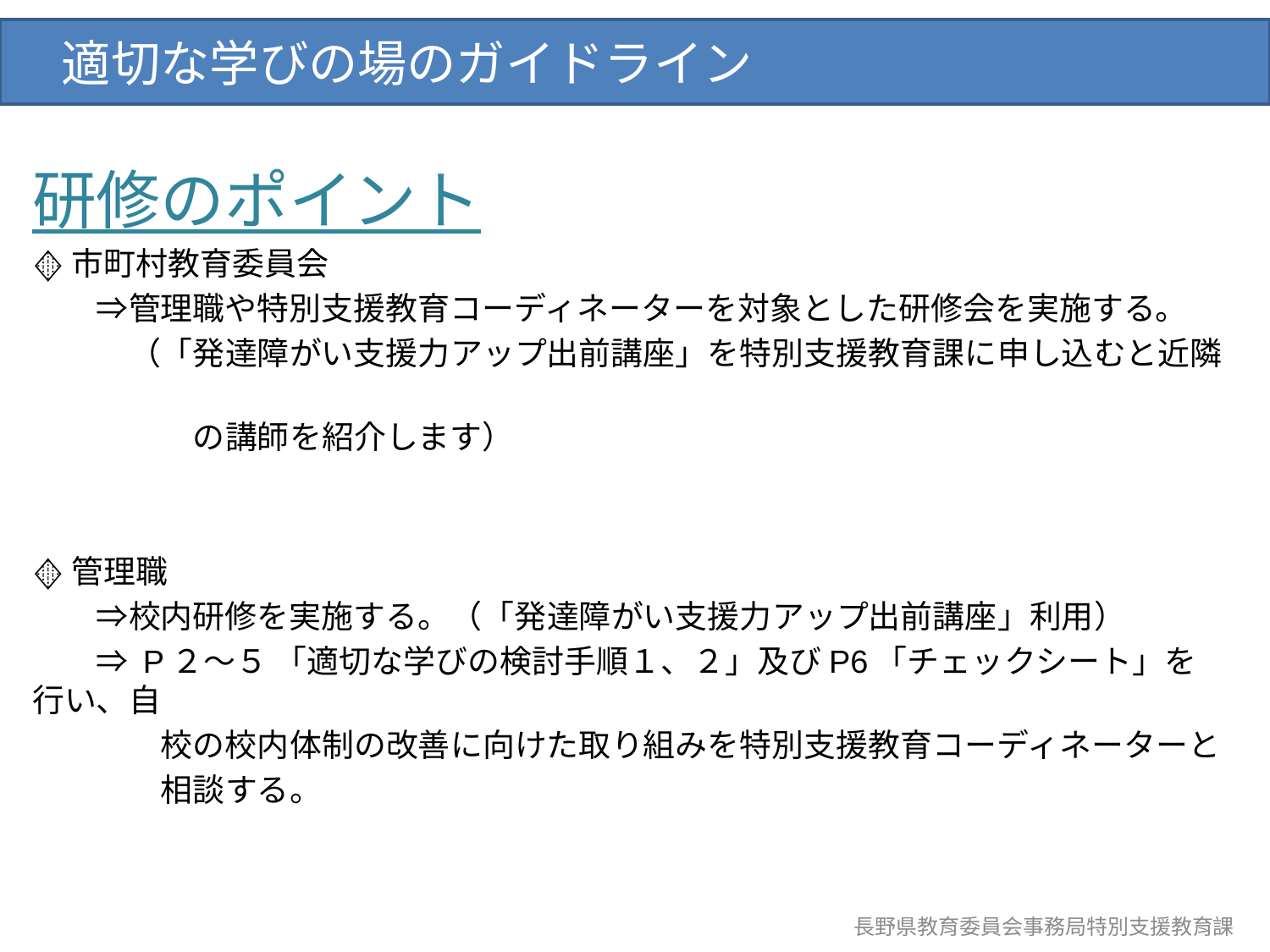

適切な学びの場のガイドライン
研修のポイント
🔶市町村教育委員会
　　⇒管理職や特別支援教育コーディネーターを対象とした研修会を実施する。
　　　（「発達障がい支援力アップ出前講座」を特別支援教育課に申し込むと近隣
　　　　　の講師を紹介します）

🔶管理職
　　⇒校内研修を実施する。（「発達障がい支援力アップ出前講座」利用）
　　⇒ P２～５ 「適切な学びの検討手順１、２」及びP6「チェックシート」を行い、自
　　　　校の校内体制の改善に向けた取り組みを特別支援教育コーディネーターと
　　　　相談する。

長野県教育委員会事務局特別支援教育課